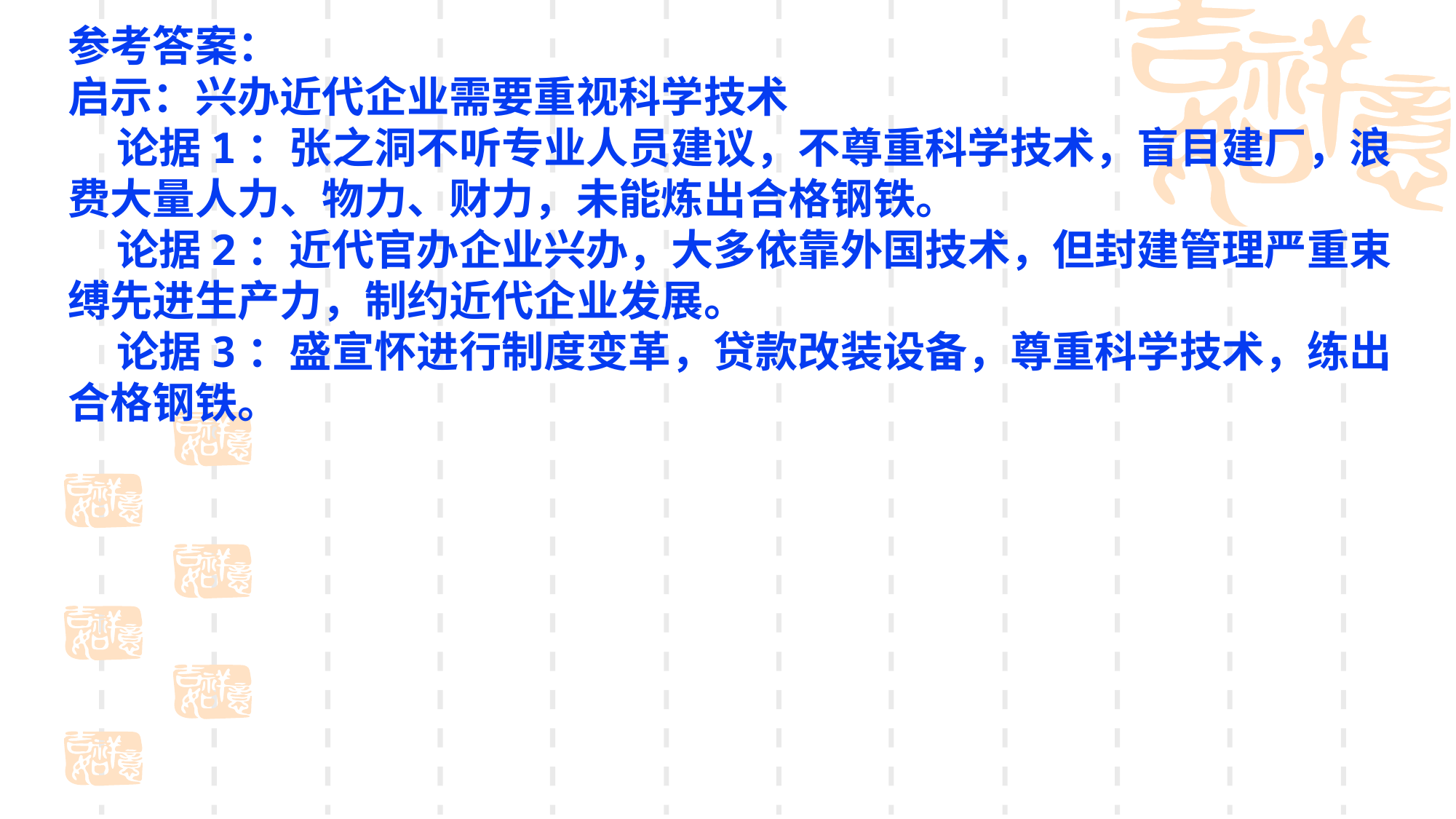

参考答案：
启示：兴办近代企业需要重视科学技术
    论据1：张之洞不听专业人员建议，不尊重科学技术，盲目建厂，浪费大量人力、物力、财力，未能炼出合格钢铁。
    论据2：近代官办企业兴办，大多依靠外国技术，但封建管理严重束缚先进生产力，制约近代企业发展。
    论据3：盛宣怀进行制度变革，贷款改装设备，尊重科学技术，练出合格钢铁。